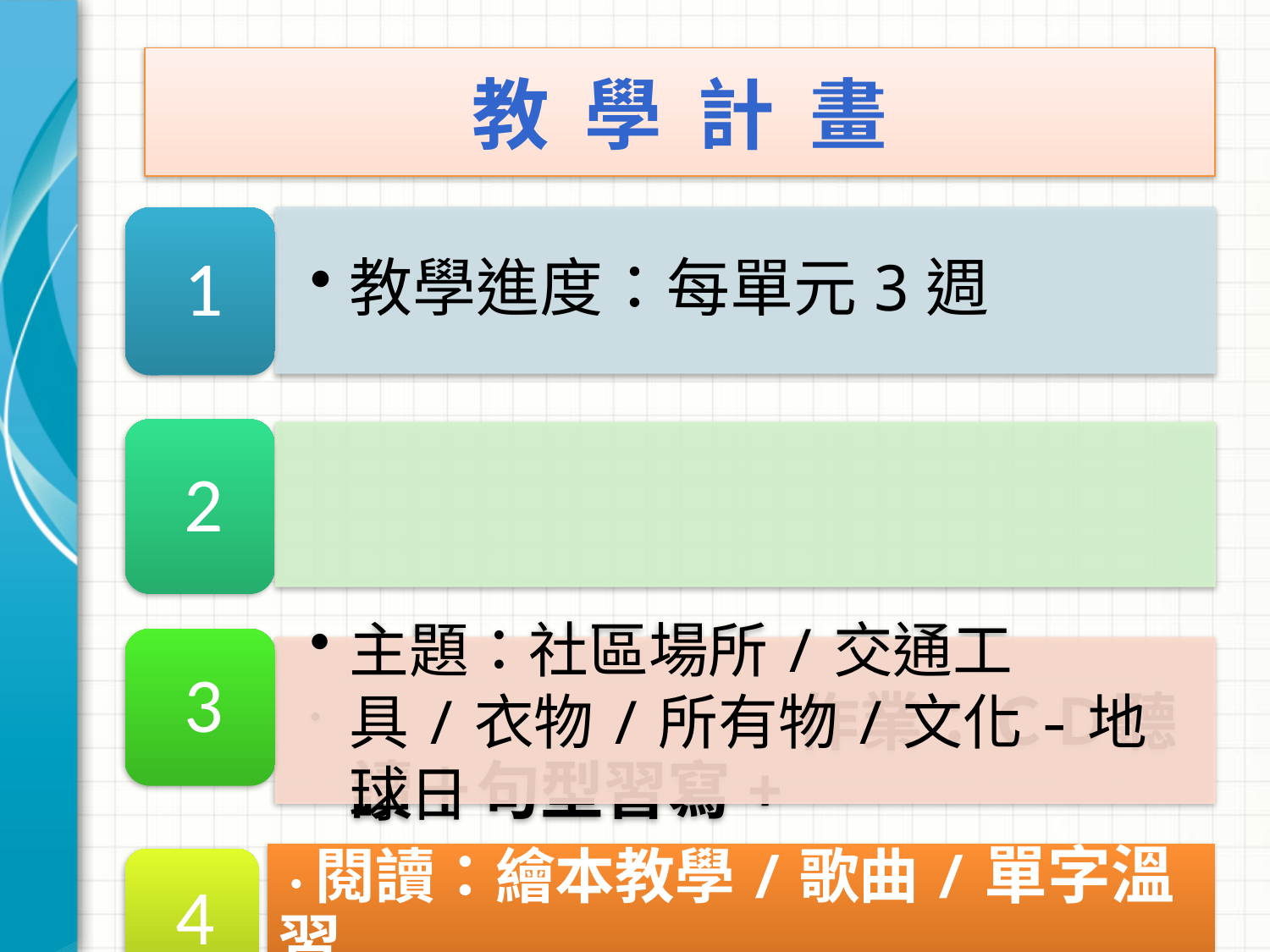

#
教  學  計  畫
教學進度：每單元3週
1
                                                             作業：ＣＤ聽讀＋句型習寫+
2
主題：社區場所/交通工具/衣物/所有物/文化-地球日
3
4
・閱讀：繪本教學/歌曲/單字溫習